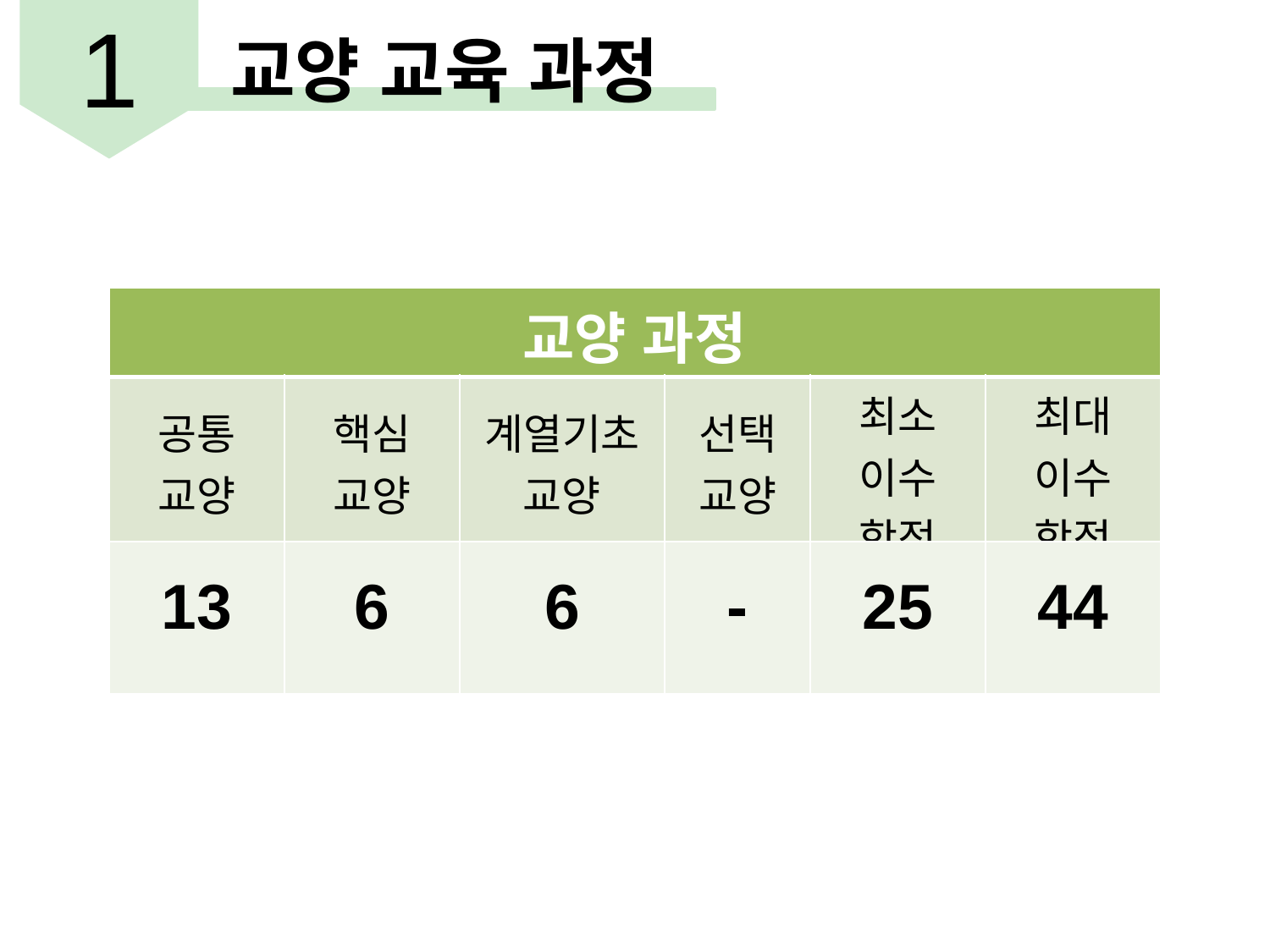

1
교양 교육 과정

| 교양 과정 |  |  |  |  |  |
| --- | --- | --- | --- | --- | --- |
| 공통 교양 | 핵심 교양 | 계열기초 교양 | 선택 교양 | 최소 이수 학점 | 최대 이수 학점 |
| 13 | 6 | 6 | - | 25 | 44 |